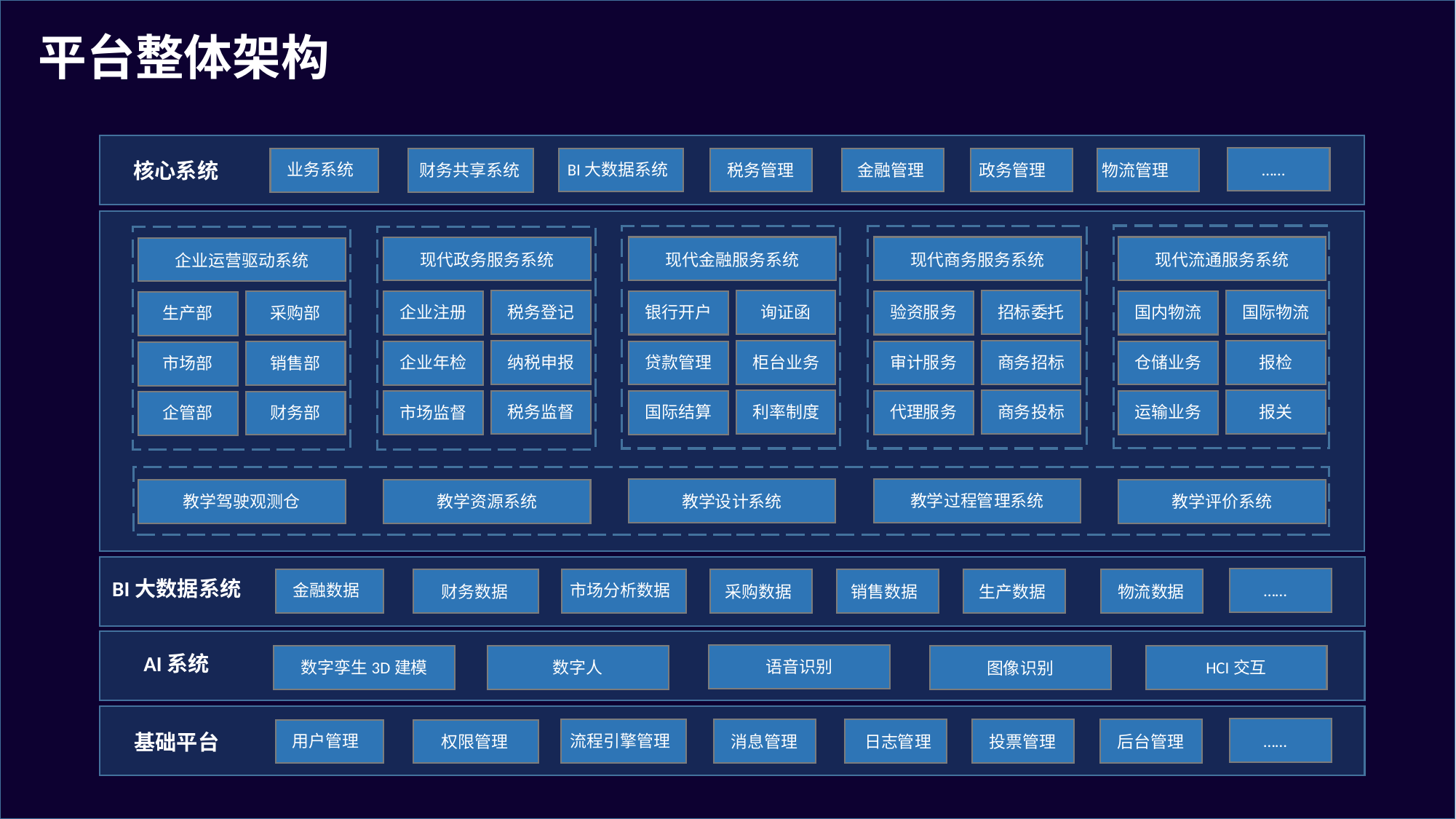

平台整体架构

核心系统
业务系统
BI大数据系统
……
财务共享系统
政务管理
物流管理
金融管理
税务管理

现代流通服务系统

国际物流
国内物流

报检
仓储业务

报关
运输业务

现代金融服务系统

询证函
银行开户

柜台业务
贷款管理

利率制度
国际结算

现代商务服务系统

招标委托
验资服务

商务招标
审计服务

商务投标
代理服务

企业运营驱动系统

采购部
生产部

销售部
市场部

财务部
企管部

现代政务服务系统

税务登记
企业注册

纳税申报
企业年检

税务监督
市场监督

教学过程管理系统
教学设计系统
教学驾驶观测仓
教学资源系统
教学评价系统

BI大数据系统
金融数据
市场分析数据
……
财务数据
生产数据
物流数据
销售数据
采购数据

AI系统

语音识别
数字孪生3D建模
数字人
HCI交互
图像识别

基础平台
用户管理
流程引擎管理
……
权限管理
投票管理
后台管理
日志管理
消息管理